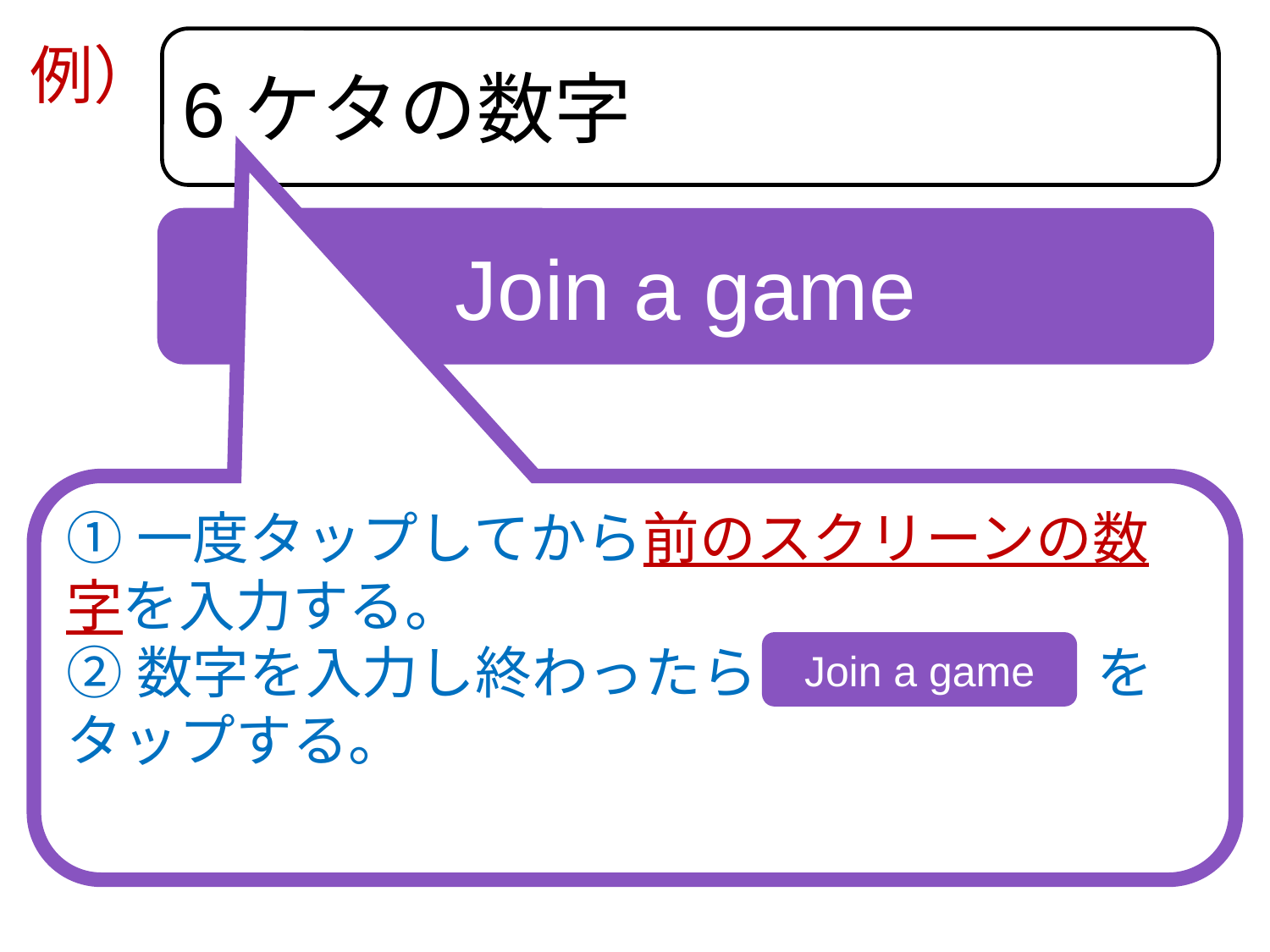

例）
6ケタの数字
Join a game
①一度タップしてから前のスクリーンの数字を入力する。
②数字を入力し終わったら　　　　　　をタップする。
Join a game